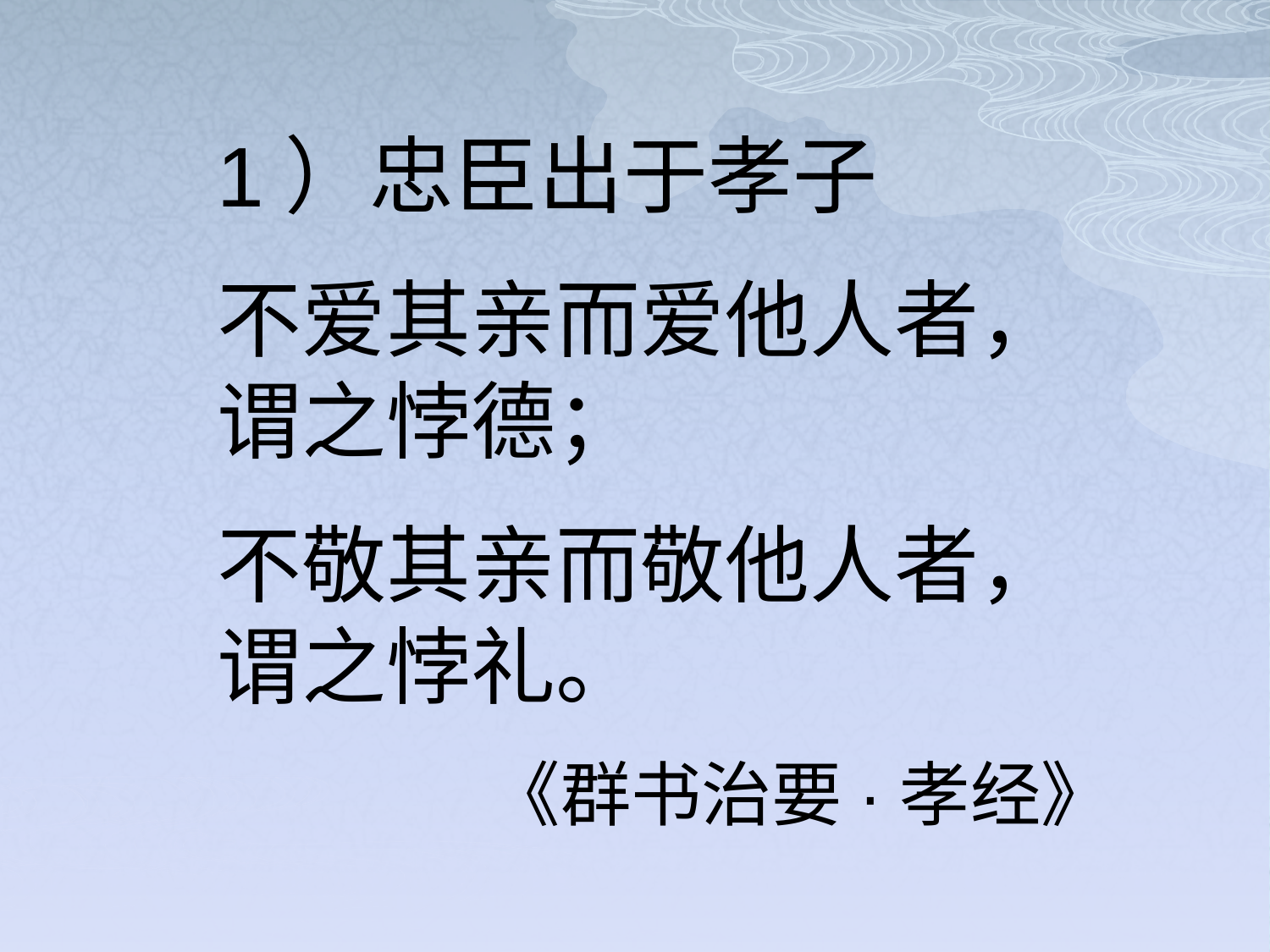

1）忠臣出于孝子
不爱其亲而爱他人者，谓之悖德；
不敬其亲而敬他人者，谓之悖礼。
《群书治要·孝经》